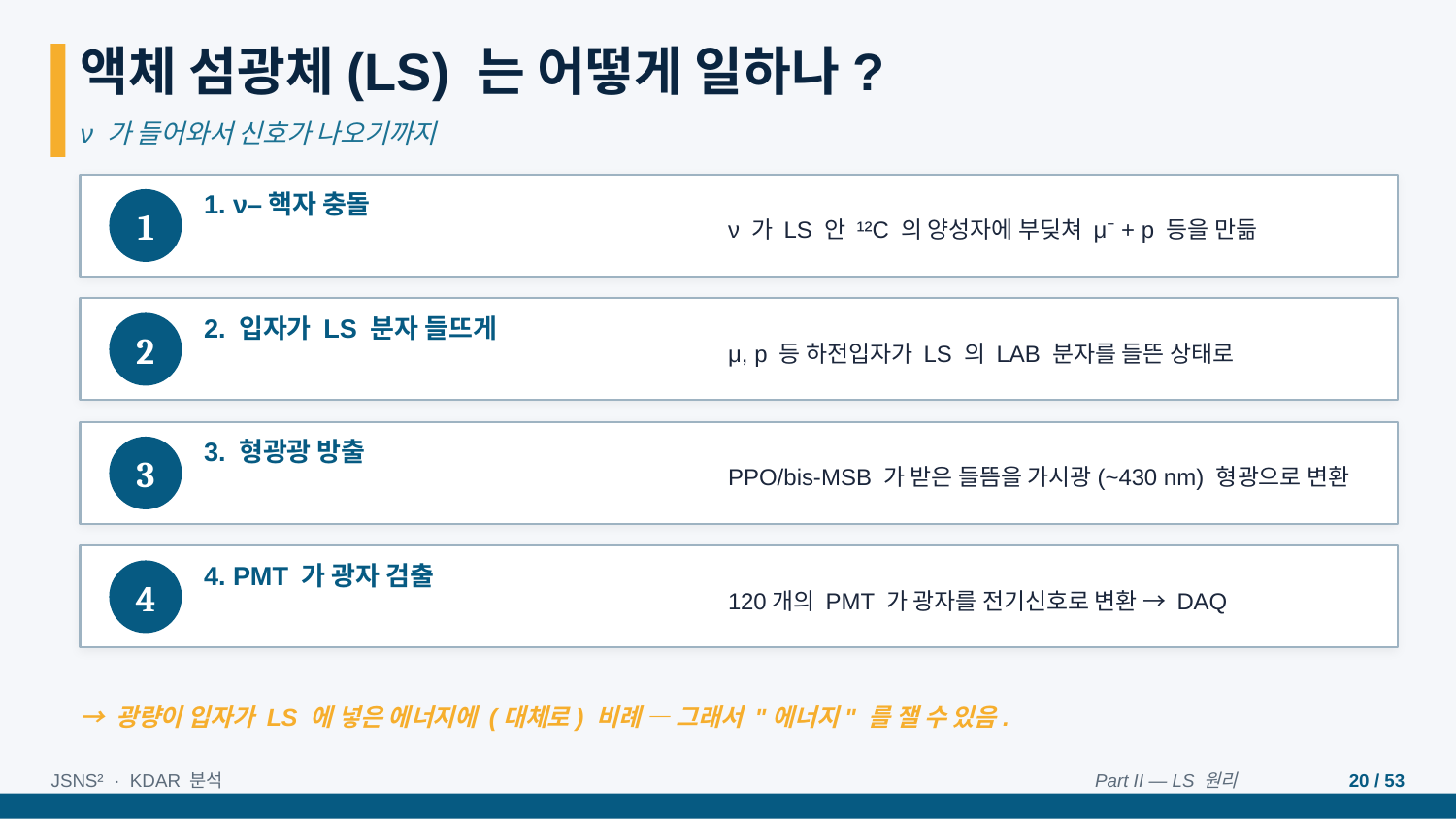

액체 섬광체(LS) 는 어떻게 일하나?

ν 가 들어와서 신호가 나오기까지

1. ν–핵자 충돌
ν 가 LS 안 ¹²C 의 양성자에 부딪쳐 μ⁻ + p 등을 만듦

1

2. 입자가 LS 분자 들뜨게
μ, p 등 하전입자가 LS 의 LAB 분자를 들뜬 상태로

2

3. 형광광 방출
PPO/bis-MSB 가 받은 들뜸을 가시광(~430 nm) 형광으로 변환

3

4. PMT 가 광자 검출
120개의 PMT 가 광자를 전기신호로 변환 → DAQ

4
→ 광량이 입자가 LS 에 넣은 에너지에 (대체로) 비례 — 그래서 "에너지" 를 잴 수 있음.
JSNS²  ·  KDAR 분석
Part II — LS 원리
20 / 53